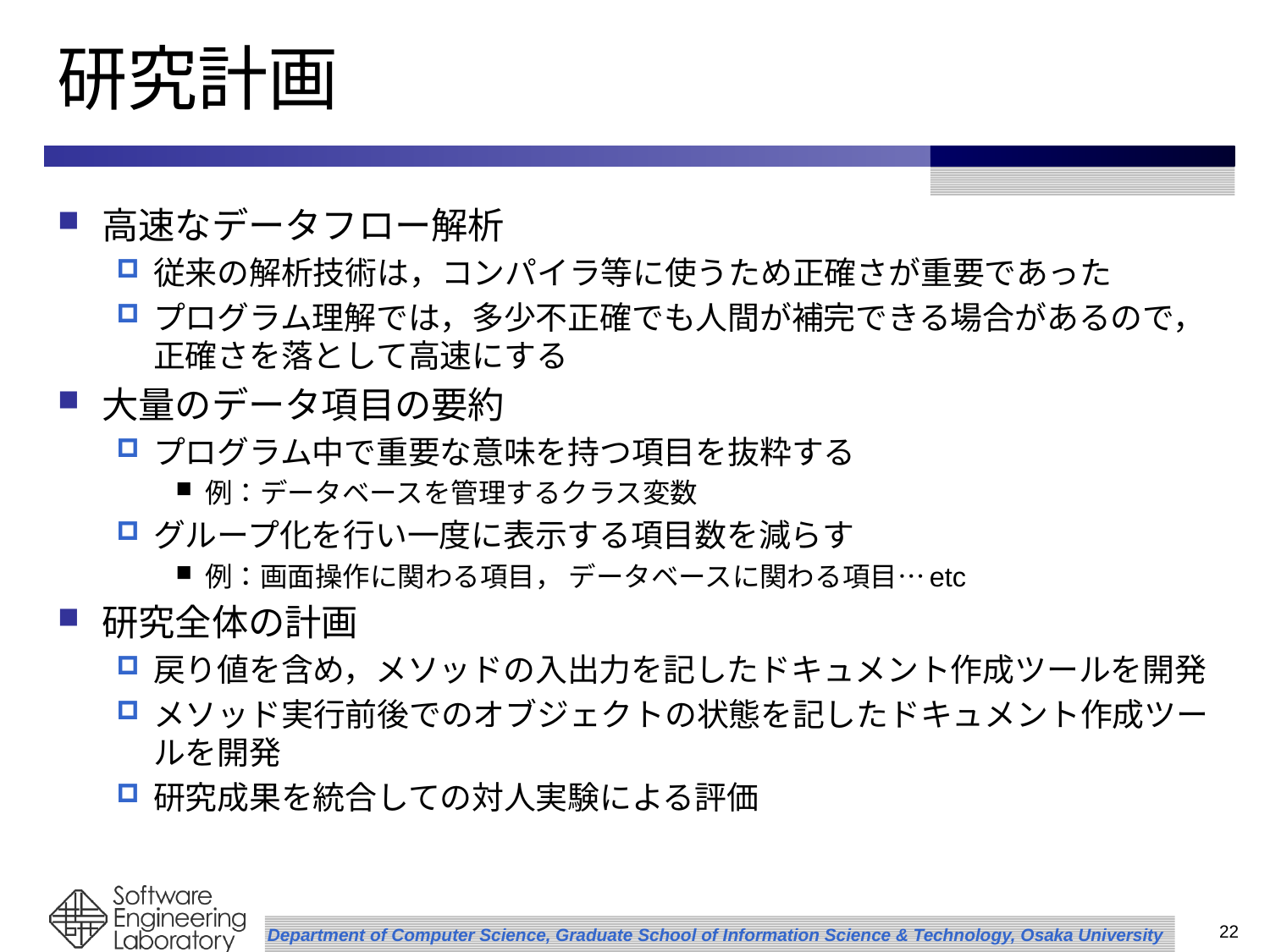

# 研究計画
高速なデータフロー解析
従来の解析技術は，コンパイラ等に使うため正確さが重要であった
プログラム理解では，多少不正確でも人間が補完できる場合があるので，正確さを落として高速にする
大量のデータ項目の要約
プログラム中で重要な意味を持つ項目を抜粋する
例：データベースを管理するクラス変数
グループ化を行い一度に表示する項目数を減らす
例：画面操作に関わる項目， データベースに関わる項目…etc
研究全体の計画
戻り値を含め，メソッドの入出力を記したドキュメント作成ツールを開発
メソッド実行前後でのオブジェクトの状態を記したドキュメント作成ツールを開発
研究成果を統合しての対人実験による評価
22